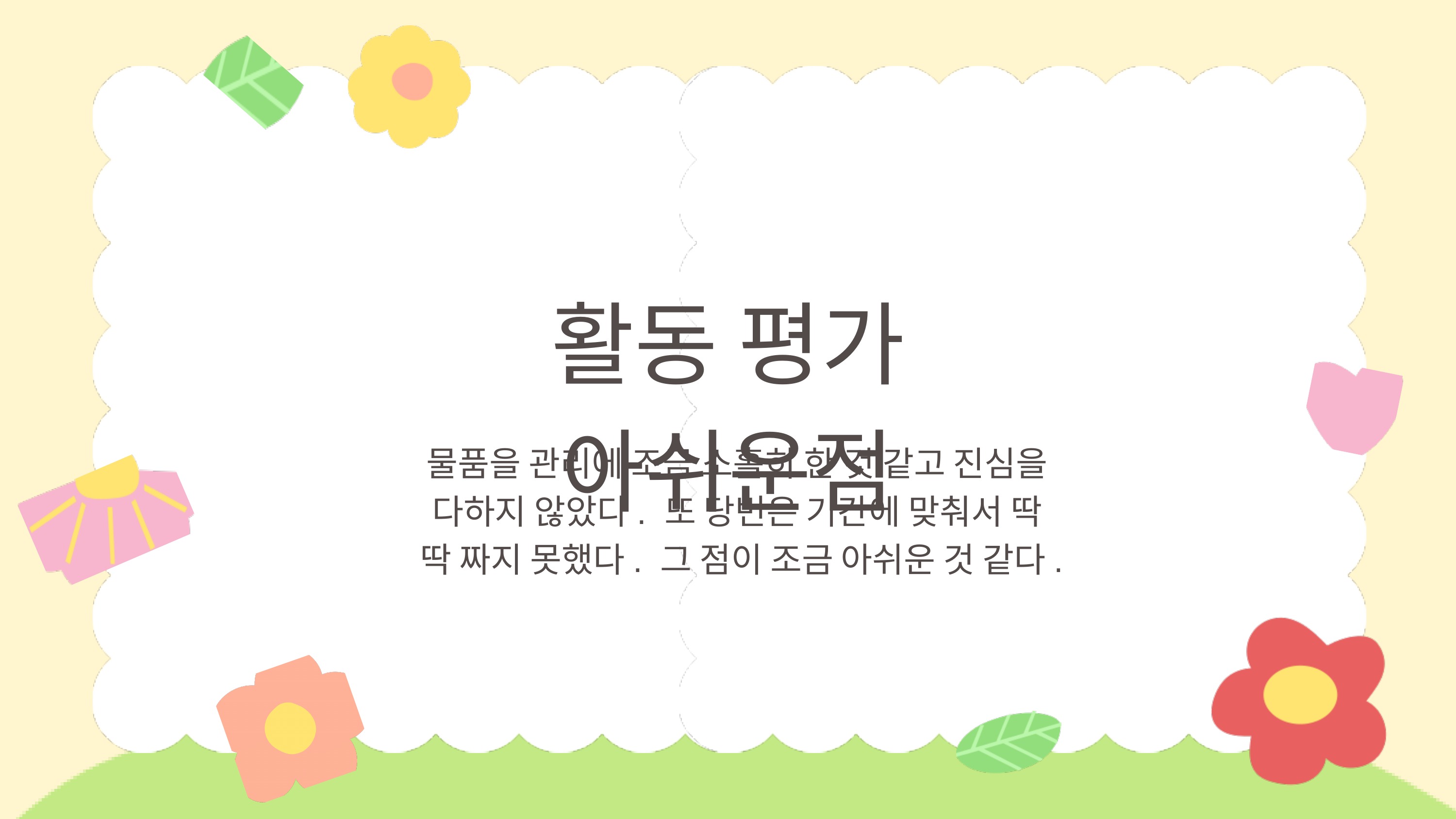

활동 평가 아쉬운점

물품을 관리에 조금 소홀히 한 것 같고 진심을 다하지 않았다. 또 당번은 기간에 맞춰서 딱 딱 짜지 못했다. 그 점이 조금 아쉬운 것 같다.